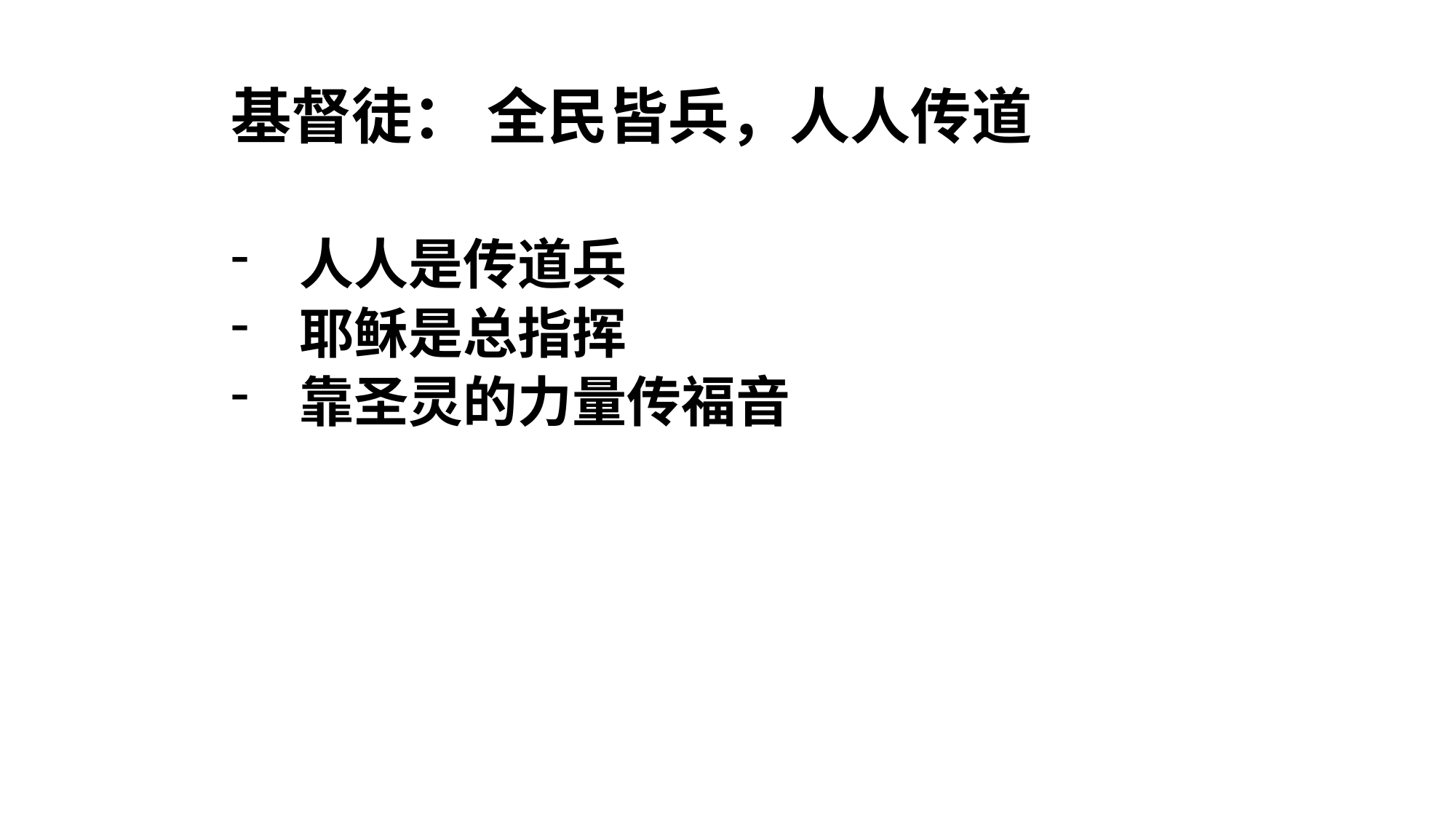

基督徒： 全民皆兵，人人传道

人人是传道兵
耶稣是总指挥
靠圣灵的力量传福音